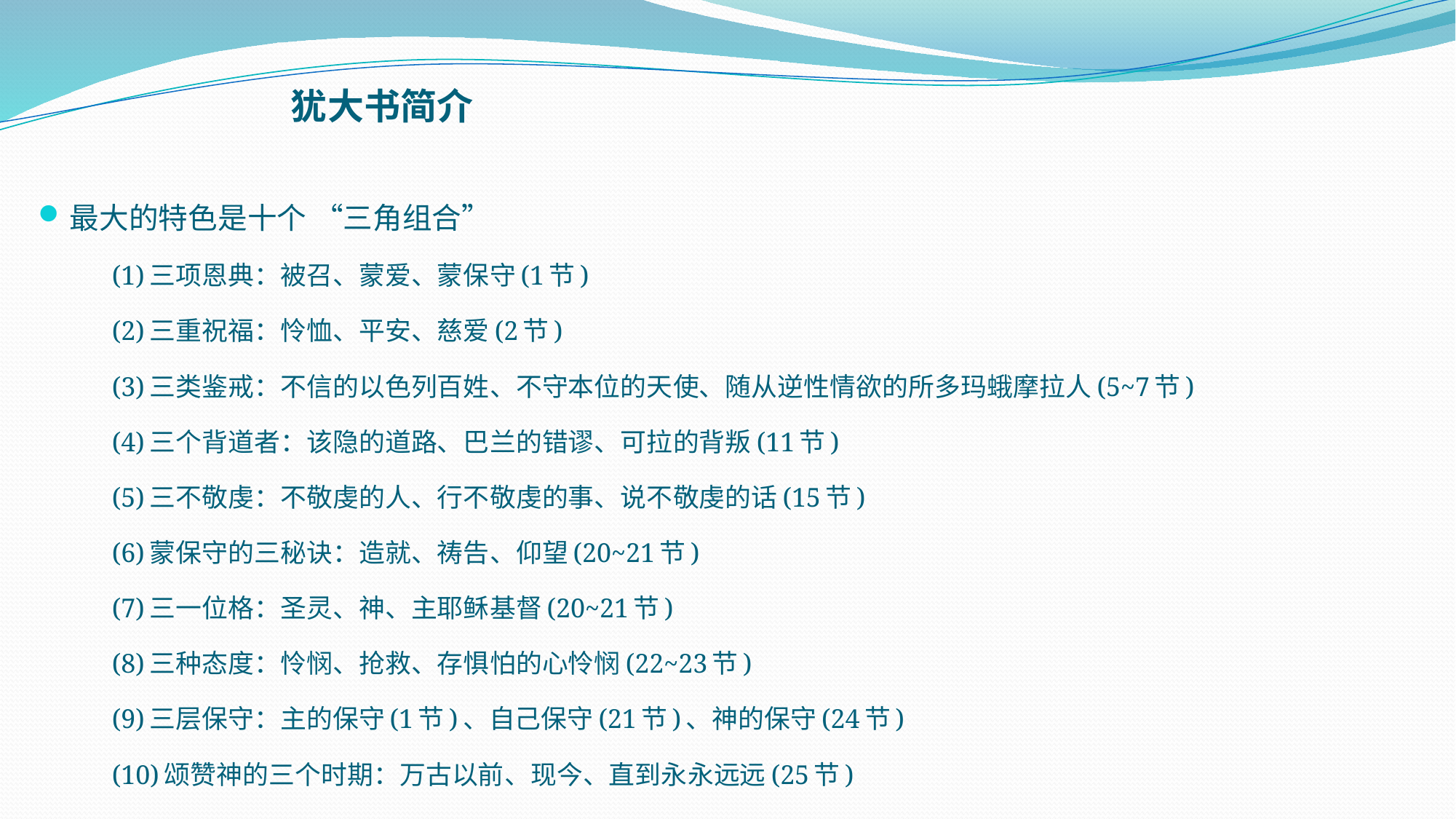

# 犹大书简介
最大的特色是十个 “三角组合”
(1)三项恩典：被召、蒙爱、蒙保守(1节)
(2)三重祝福：怜恤、平安、慈爱(2节)
(3)三类鉴戒：不信的以色列百姓、不守本位的天使、随从逆性情欲的所多玛蛾摩拉人(5~7节)
(4)三个背道者：该隐的道路、巴兰的错谬、可拉的背叛(11节)
(5)三不敬虔：不敬虔的人、行不敬虔的事、说不敬虔的话(15节)
(6)蒙保守的三秘诀：造就、祷告、仰望(20~21节)
(7)三一位格：圣灵、神、主耶稣基督(20~21节)
(8)三种态度：怜悯、抢救、存惧怕的心怜悯(22~23节)
(9)三层保守：主的保守(1节)、自己保守(21节)、神的保守(24节)
(10)颂赞神的三个时期：万古以前、现今、直到永永远远(25节)